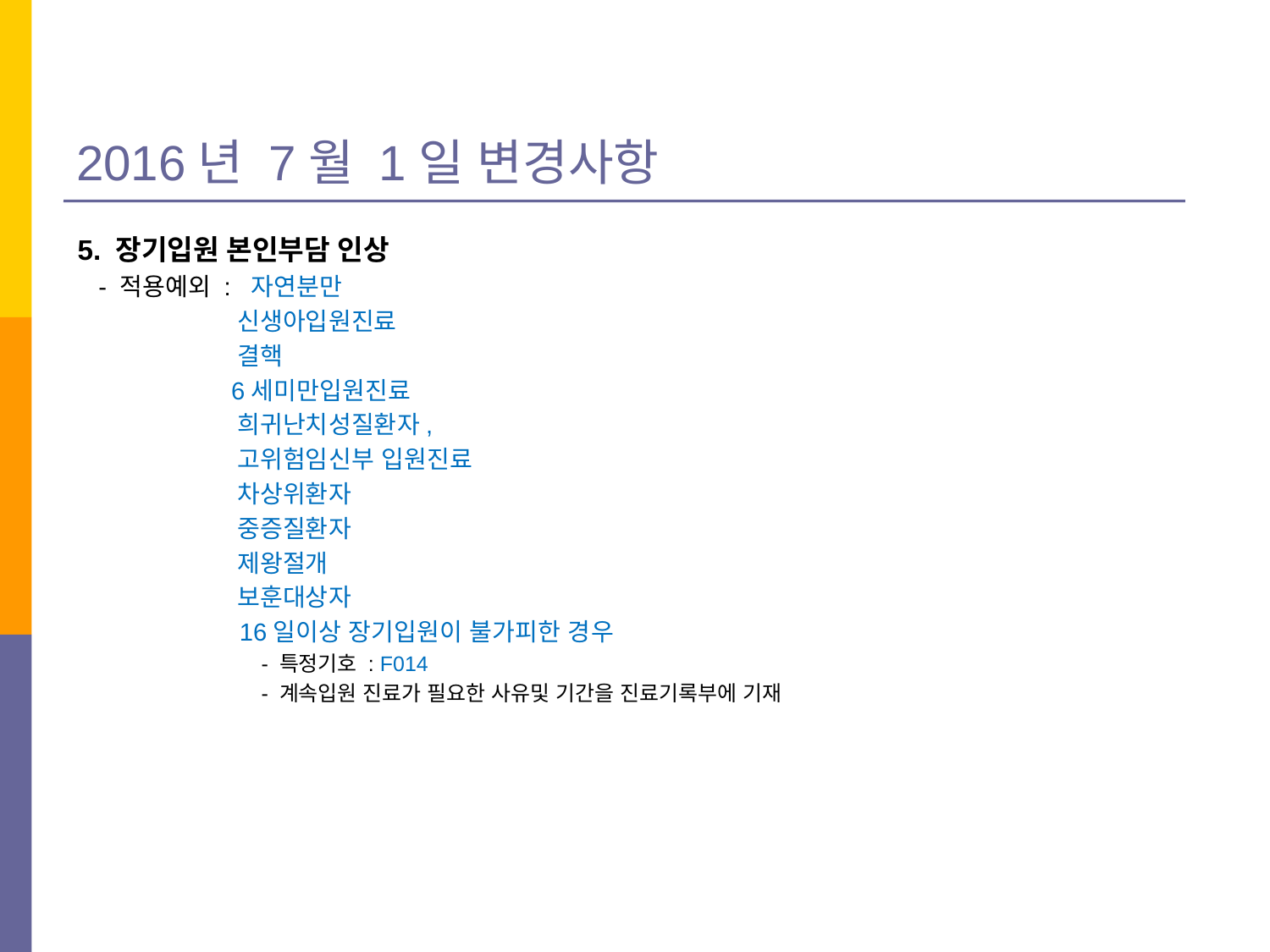

2016년 7월 1일 변경사항
5. 장기입원 본인부담 인상
   - 적용예외 :  자연분만
                      신생아입원진료
                      결핵
                      6세미만입원진료
                      희귀난치성질환자,
                      고위험임신부 입원진료
                      차상위환자
                      중증질환자
                      제왕절개
                      보훈대상자
	     16일이상 장기입원이 불가피한 경우
                               - 특정기호 : F014
                               - 계속입원 진료가 필요한 사유및 기간을 진료기록부에 기재